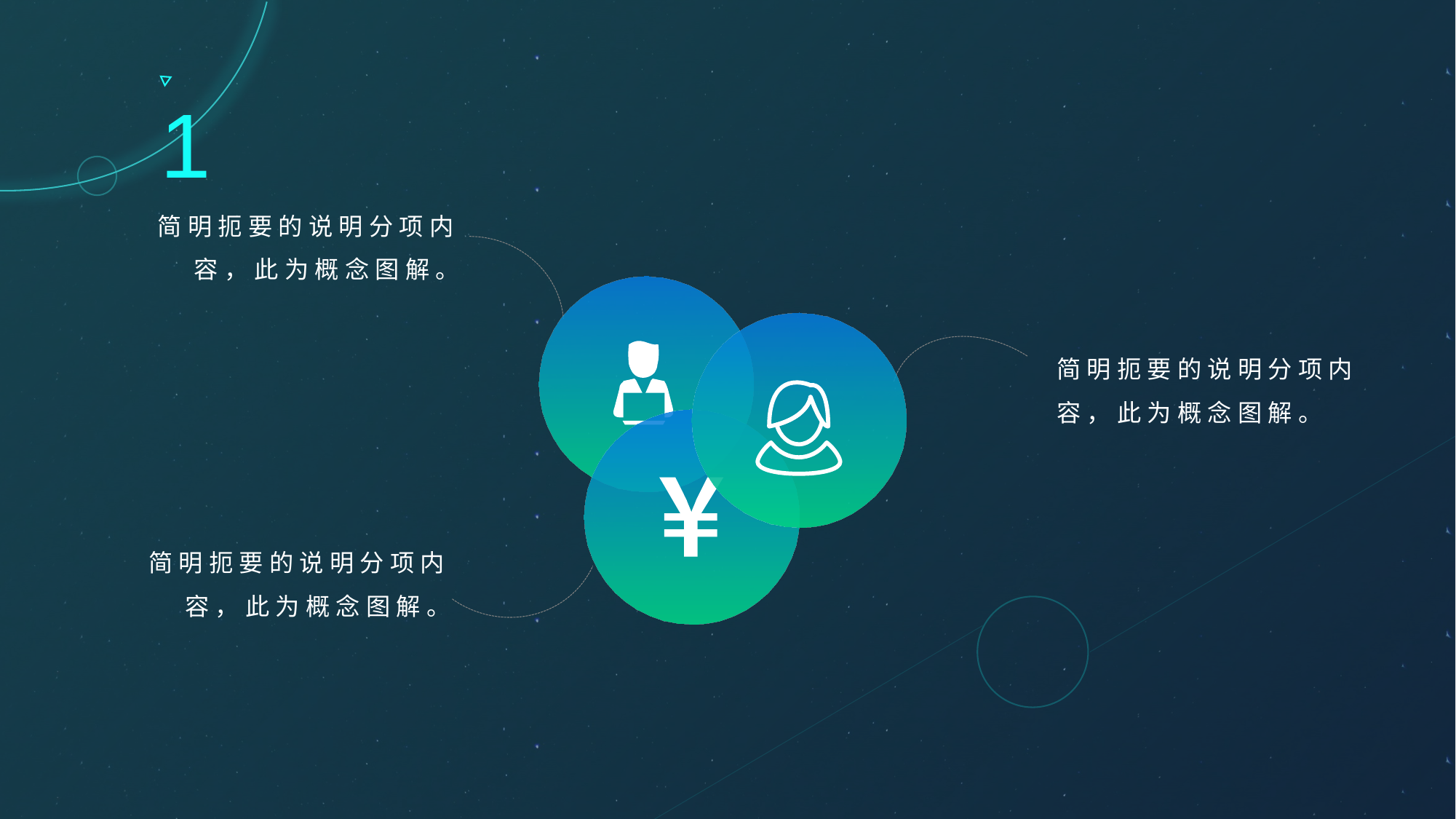

1

简明扼要的说明分项内容，此为概念图解。

简明扼要的说明分项内容，此为概念图解。

简明扼要的说明分项内容，此为概念图解。